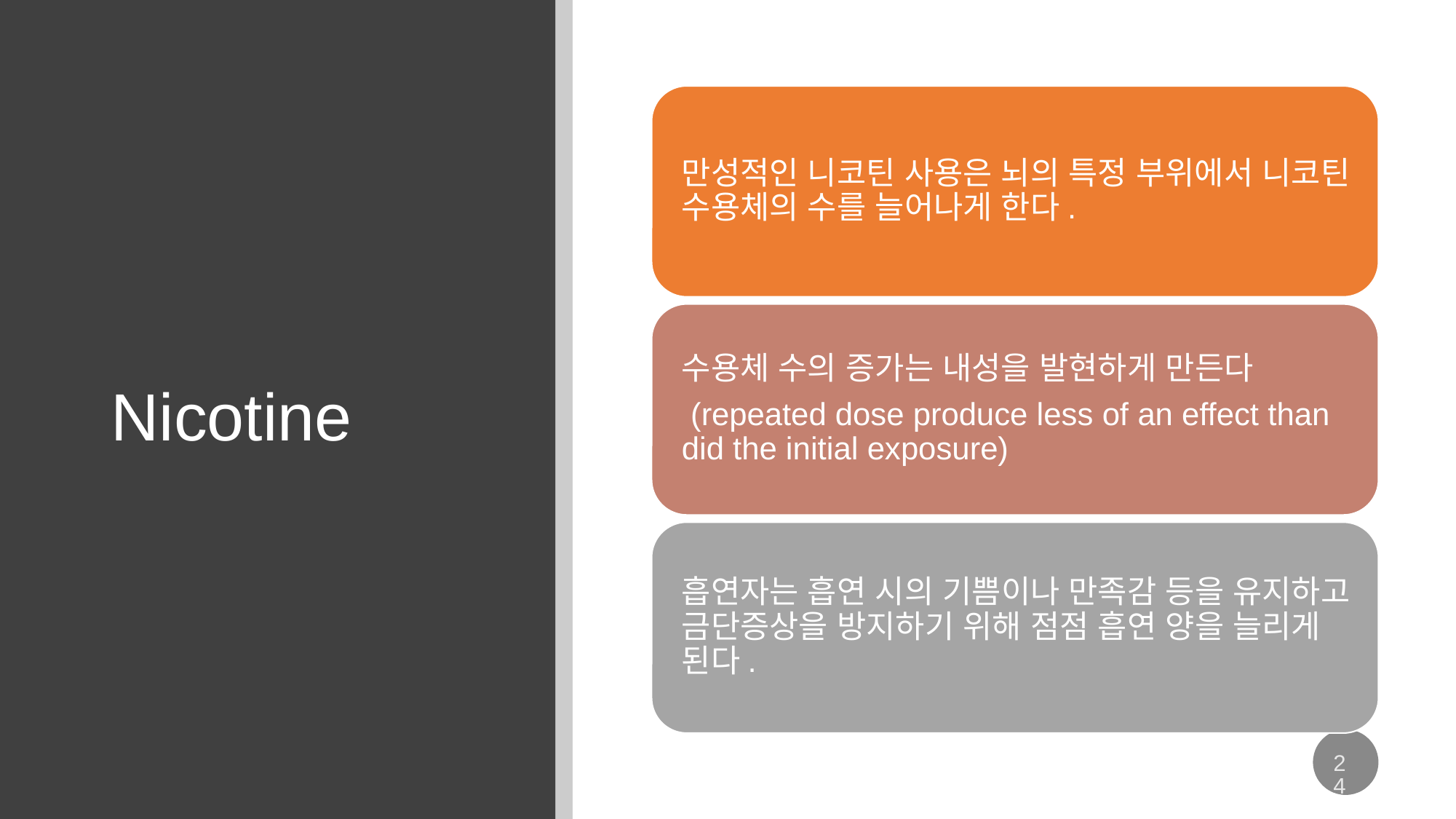

만성적인 니코틴 사용은 뇌의 특정 부위에서 니코틴 수용체의 수를 늘어나게 한다.
수용체 수의 증가는 내성을 발현하게 만든다
 (repeated dose produce less of an effect than did the initial exposure)
흡연자는 흡연 시의 기쁨이나 만족감 등을 유지하고 금단증상을 방지하기 위해 점점 흡연 양을 늘리게 된다.
# Nicotine
24